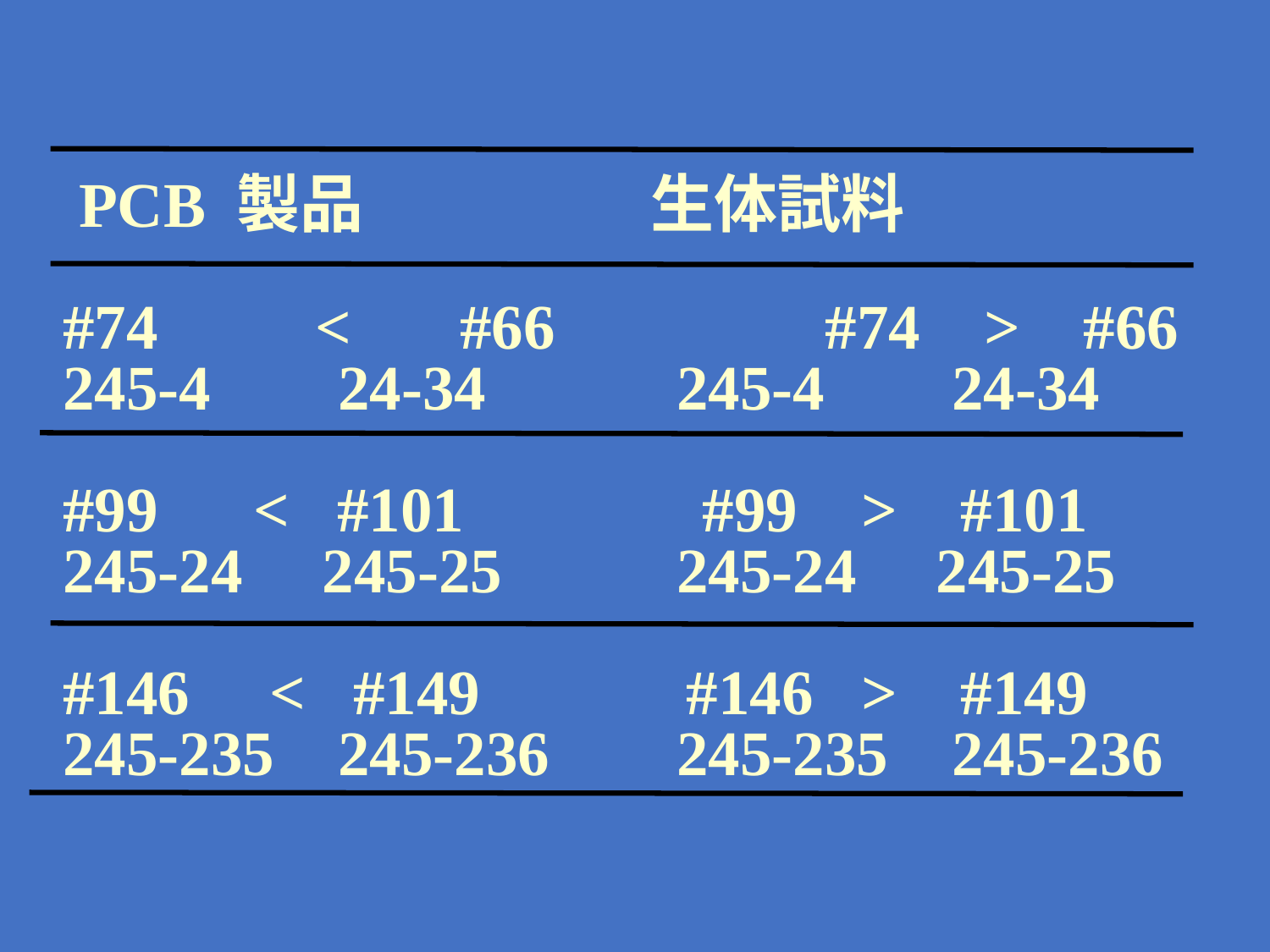

PCB 製品                    生体試料

#74　　<　 #66                 #74    >    #66
245-4        24-34            245-4        24-34

#99      <   #101               #99    >    #101
245-24     245-25           245-24     245-25

#146     <   #149             #146   >    #149
245-235    245-236        245-235    245-236